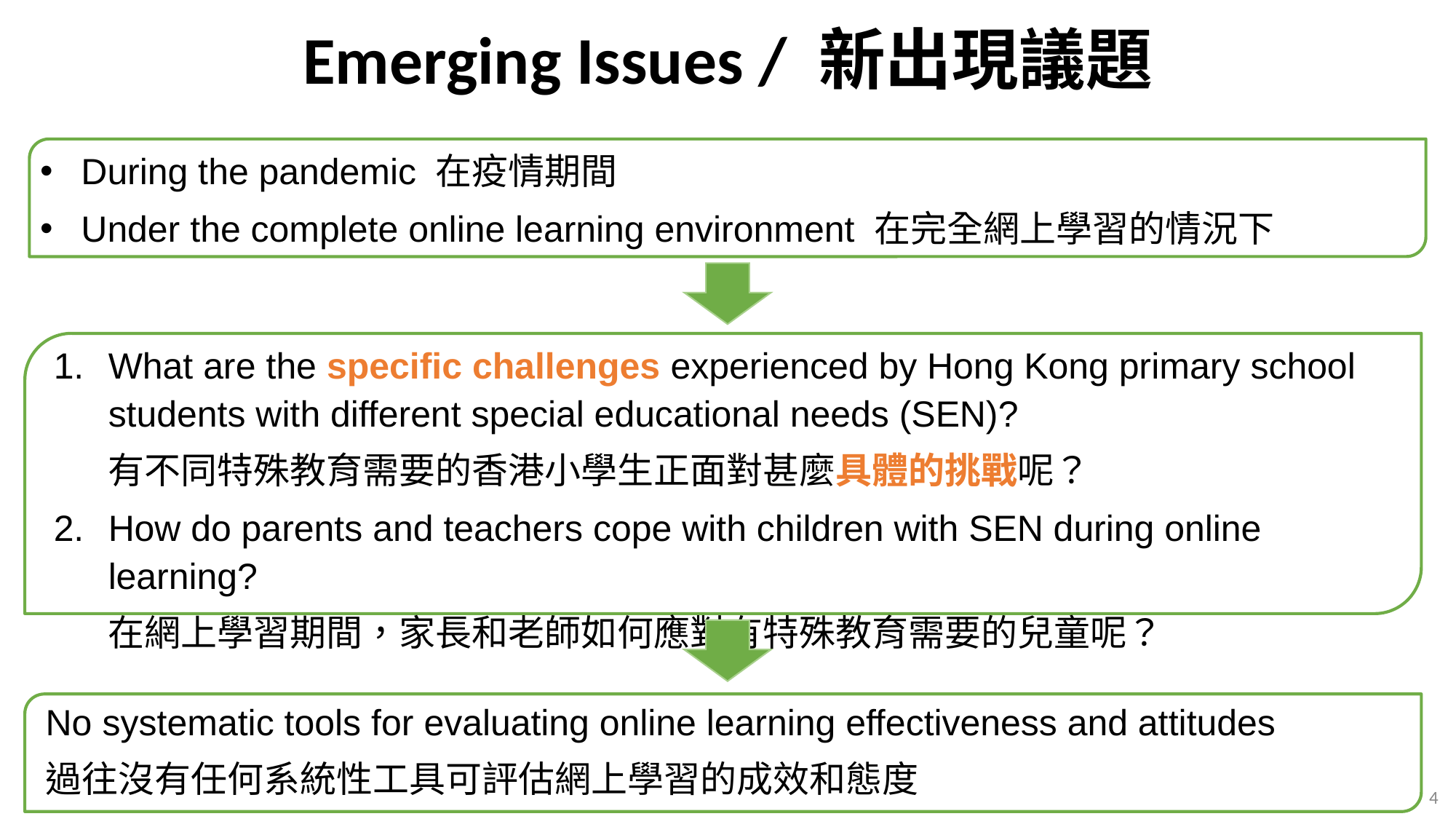

Emerging Issues / 新出現議題

During the pandemic 在疫情期間
Under the complete online learning environment 在完全網上學習的情況下

What are the specific challenges experienced by Hong Kong primary school students with different special educational needs (SEN)?
有不同特殊教育需要的香港小學生正面對甚麼具體的挑戰呢？
How do parents and teachers cope with children with SEN during online learning?
在網上學習期間，家長和老師如何應對有特殊教育需要的兒童呢？

No systematic tools for evaluating online learning effectiveness and attitudes
過往沒有任何系統性工具可評估網上學習的成效和態度

4